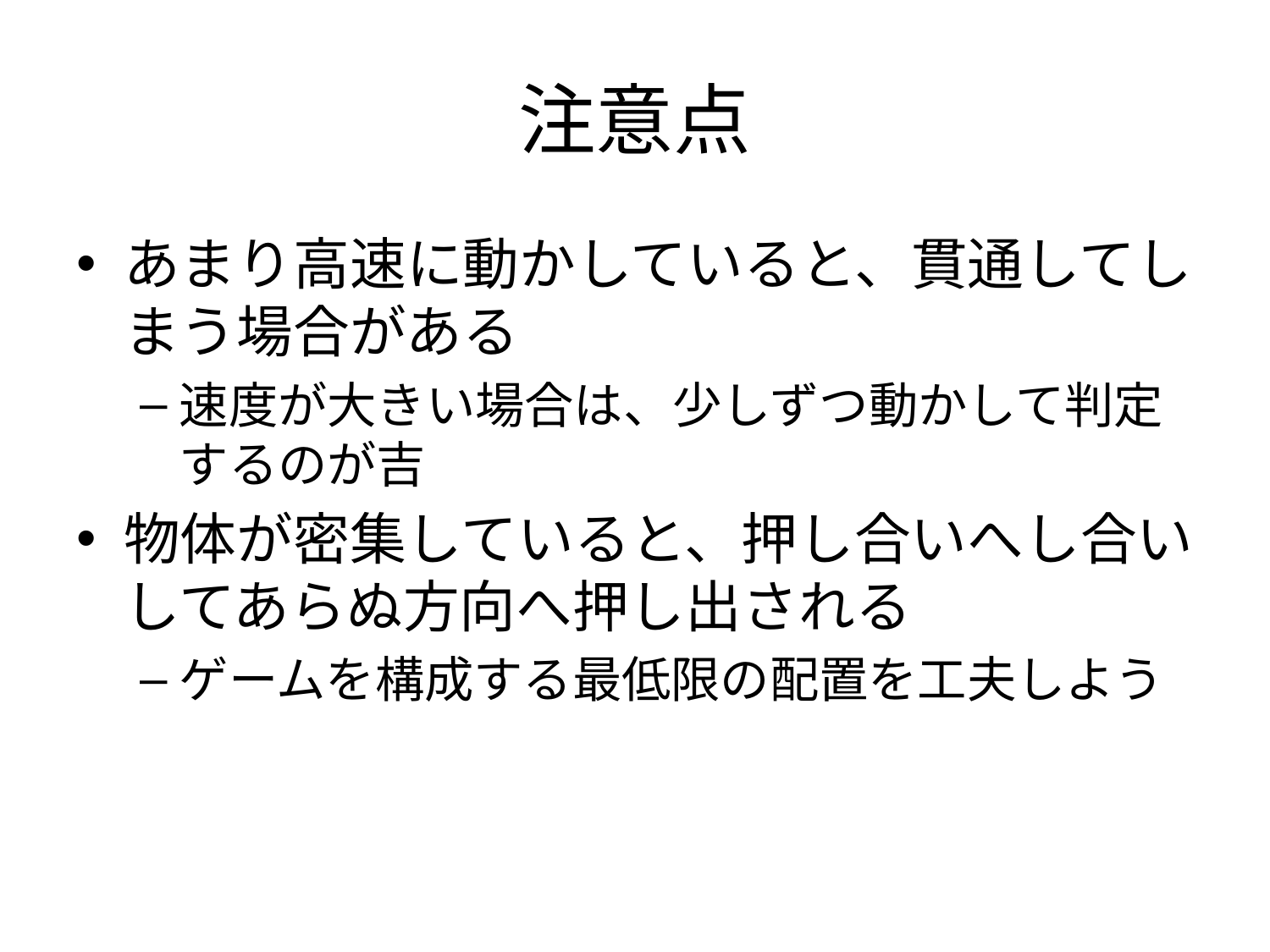

# 注意点
あまり高速に動かしていると、貫通してしまう場合がある
速度が大きい場合は、少しずつ動かして判定するのが吉
物体が密集していると、押し合いへし合いしてあらぬ方向へ押し出される
ゲームを構成する最低限の配置を工夫しよう